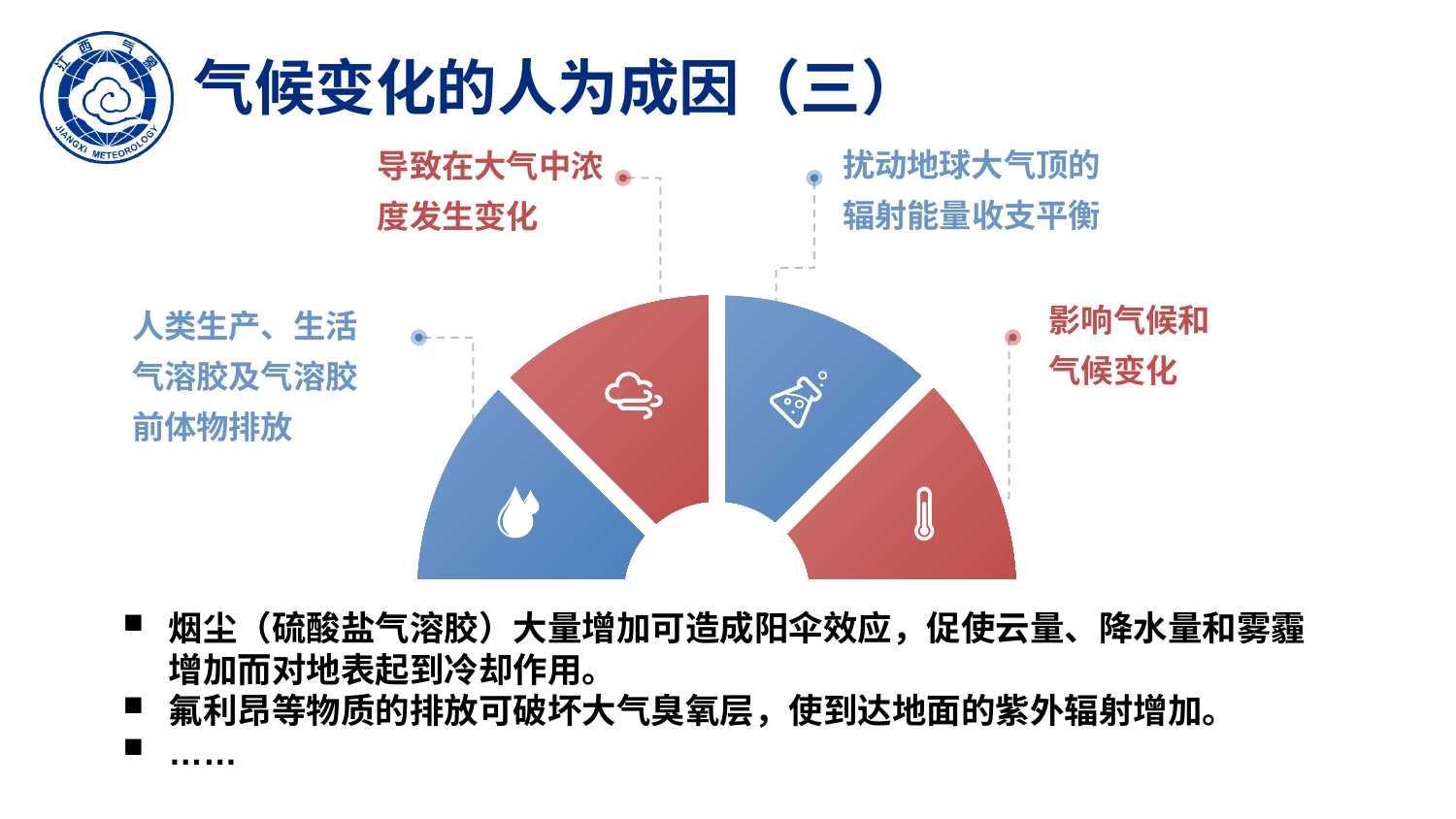

气候变化的人为成因（三）
扰动地球大气顶的辐射能量收支平衡
导致在大气中浓度发生变化

影响气候和气候变化
人类生产、生活气溶胶及气溶胶前体物排放

烟尘（硫酸盐气溶胶）大量增加可造成阳伞效应，促使云量、降水量和雾霾增加而对地表起到冷却作用。
氟利昂等物质的排放可破坏大气臭氧层，使到达地面的紫外辐射增加。
……